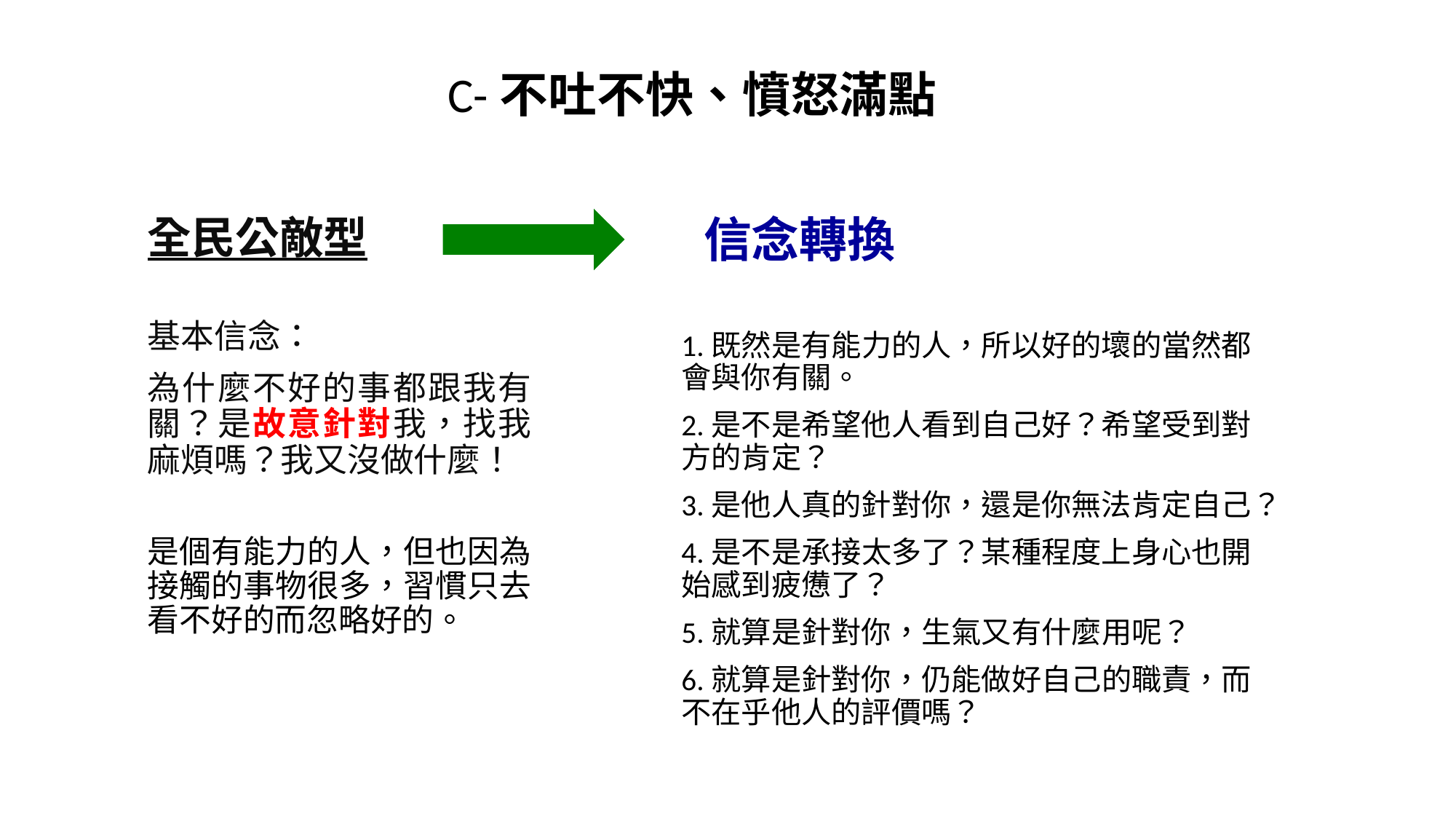

# C-不吐不快、憤怒滿點
全民公敵型

基本信念：
為什麼不好的事都跟我有關？是故意針對我，找我麻煩嗎？我又沒做什麼！

是個有能力的人，但也因為接觸的事物很多，習慣只去看不好的而忽略好的。

 信念轉換

1.既然是有能力的人，所以好的壞的當然都會與你有關。
2.是不是希望他人看到自己好？希望受到對方的肯定？
3.是他人真的針對你，還是你無法肯定自己？
4.是不是承接太多了？某種程度上身心也開始感到疲憊了？
5.就算是針對你，生氣又有什麼用呢？
6.就算是針對你，仍能做好自己的職責，而不在乎他人的評價嗎？